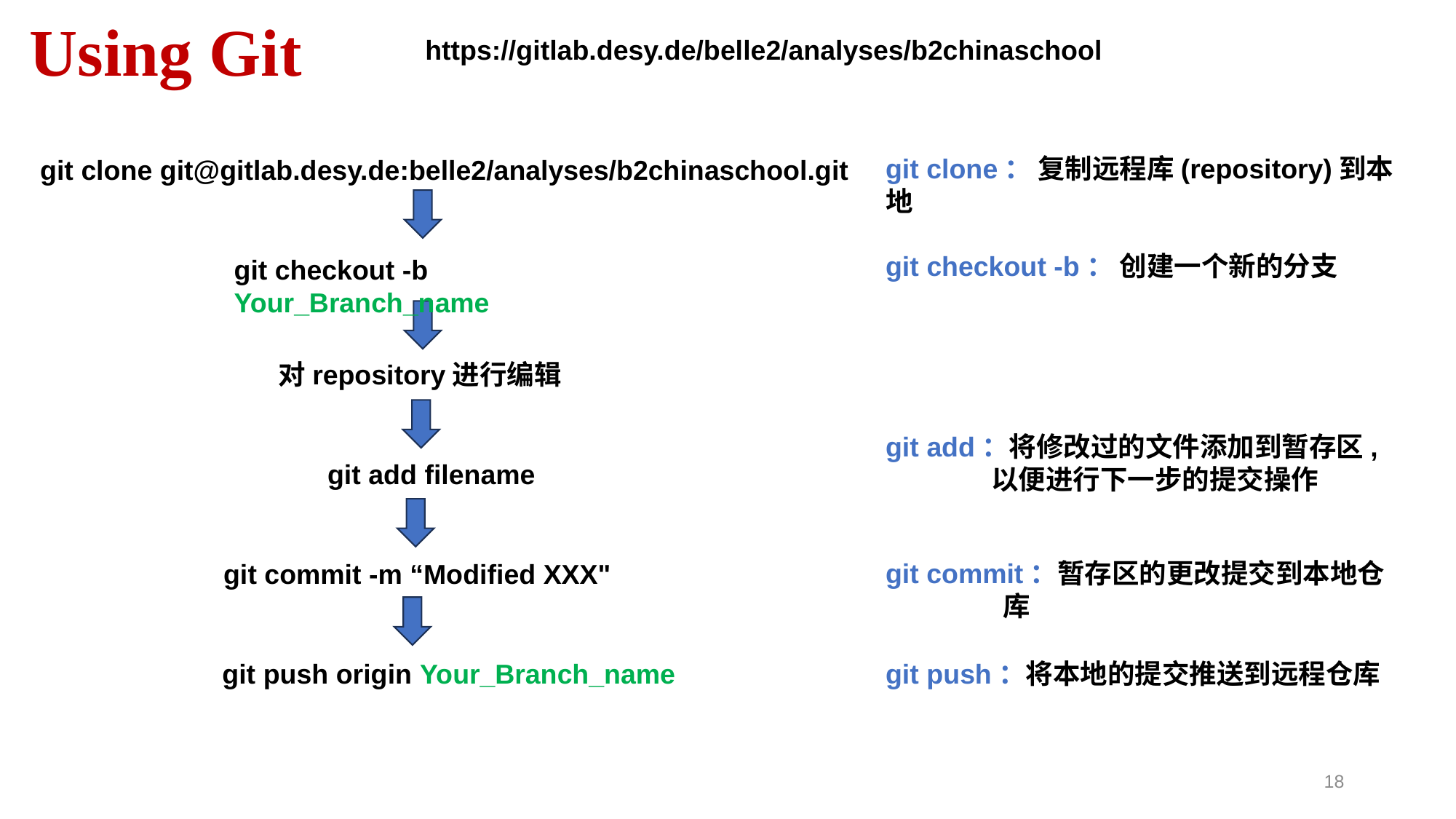

Using Git
https://gitlab.desy.de/belle2/analyses/b2chinaschool
git clone： 复制远程库(repository)到本地
git clone git@gitlab.desy.de:belle2/analyses/b2chinaschool.git

git checkout -b： 创建一个新的分支
git checkout -b Your_Branch_name

对repository进行编辑

git add：将修改过的文件添加到暂存区,
                以便进行下一步的提交操作
git add filename

git commit：暂存区的更改提交到本地仓库
git commit -m “Modified XXX"

git push origin Your_Branch_name
git push：将本地的提交推送到远程仓库
18